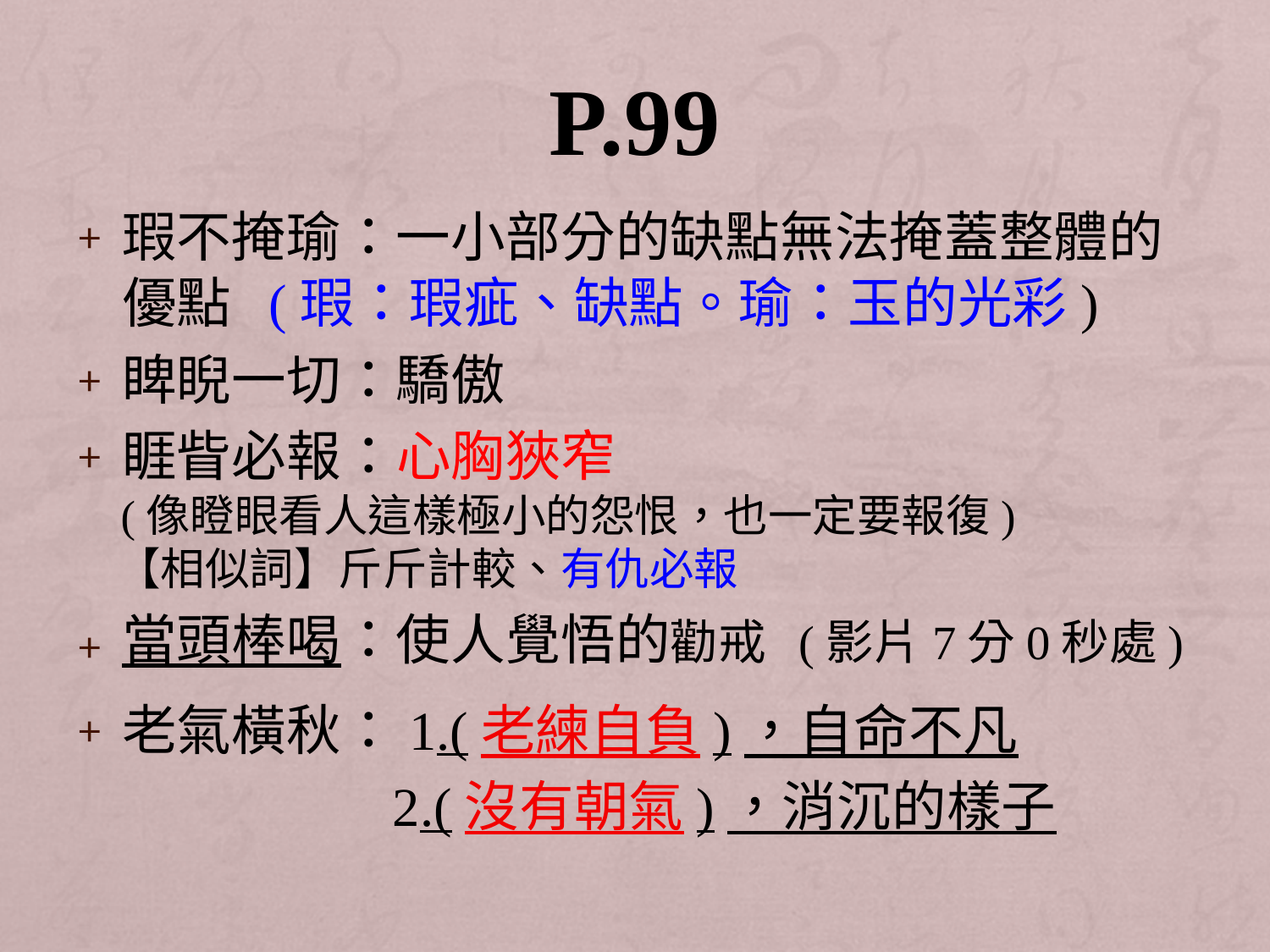

# P.99
瑕不掩瑜：一小部分的缺點無法掩蓋整體的優點  (瑕：瑕疵、缺點。瑜：玉的光彩)
睥睨一切：驕傲
睚眥必報：心胸狹窄
    (像瞪眼看人這樣極小的怨恨，也一定要報復)
   【相似詞】斤斤計較、有仇必報
當頭棒喝：使人覺悟的勸戒  (影片7分0秒處)
老氣橫秋：1.(老練自負)，自命不凡
                       2.(沒有朝氣)，消沉的樣子